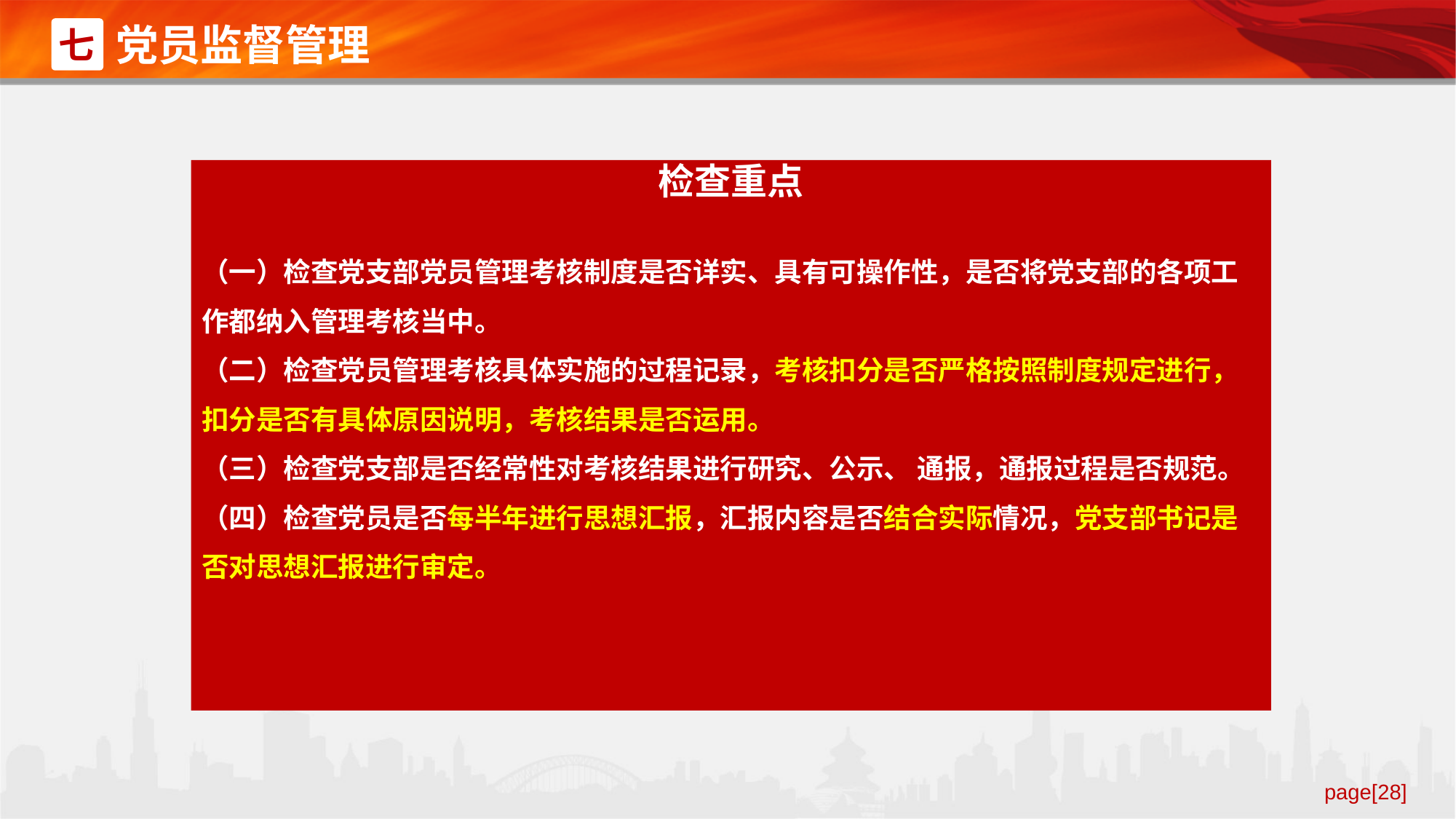

党员监督管理
七

检查重点

（一）检查党支部党员管理考核制度是否详实、具有可操作性，是否将党支部的各项工作都纳入管理考核当中。
（二）检查党员管理考核具体实施的过程记录，考核扣分是否严格按照制度规定进行，扣分是否有具体原因说明，考核结果是否运用。
（三）检查党支部是否经常性对考核结果进行研究、公示、 通报，通报过程是否规范。
（四）检查党员是否每半年进行思想汇报，汇报内容是否结合实际情况，党支部书记是否对思想汇报进行审定。